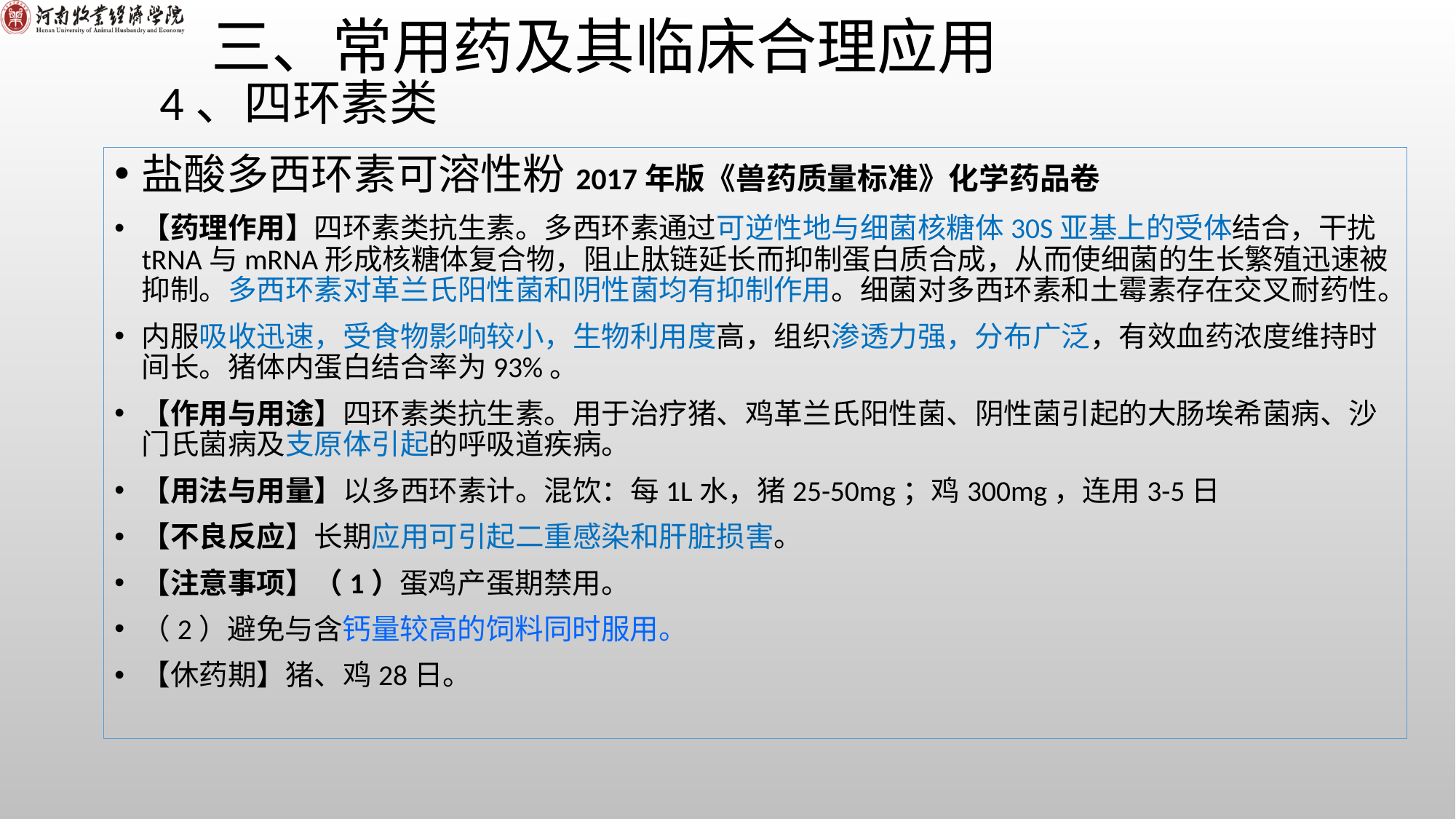

# 三、常用药及其临床合理应用
4、四环素类
盐酸多西环素可溶性粉2017年版《兽药质量标准》化学药品卷
【药理作用】四环素类抗生素。多西环素通过可逆性地与细菌核糖体30S亚基上的受体结合，干扰tRNA与mRNA形成核糖体复合物，阻止肽链延长而抑制蛋白质合成，从而使细菌的生长繁殖迅速被抑制。多西环素对革兰氏阳性菌和阴性菌均有抑制作用。细菌对多西环素和土霉素存在交叉耐药性。
内服吸收迅速，受食物影响较小，生物利用度高，组织渗透力强，分布广泛，有效血药浓度维持时间长。猪体内蛋白结合率为93%。
【作用与用途】四环素类抗生素。用于治疗猪、鸡革兰氏阳性菌、阴性菌引起的大肠埃希菌病、沙门氏菌病及支原体引起的呼吸道疾病。
【用法与用量】以多西环素计。混饮：每1L水，猪25-50mg；鸡300mg，连用3-5日
【不良反应】长期应用可引起二重感染和肝脏损害。
【注意事项】（1）蛋鸡产蛋期禁用。
（2）避免与含钙量较高的饲料同时服用。
【休药期】猪、鸡28日。